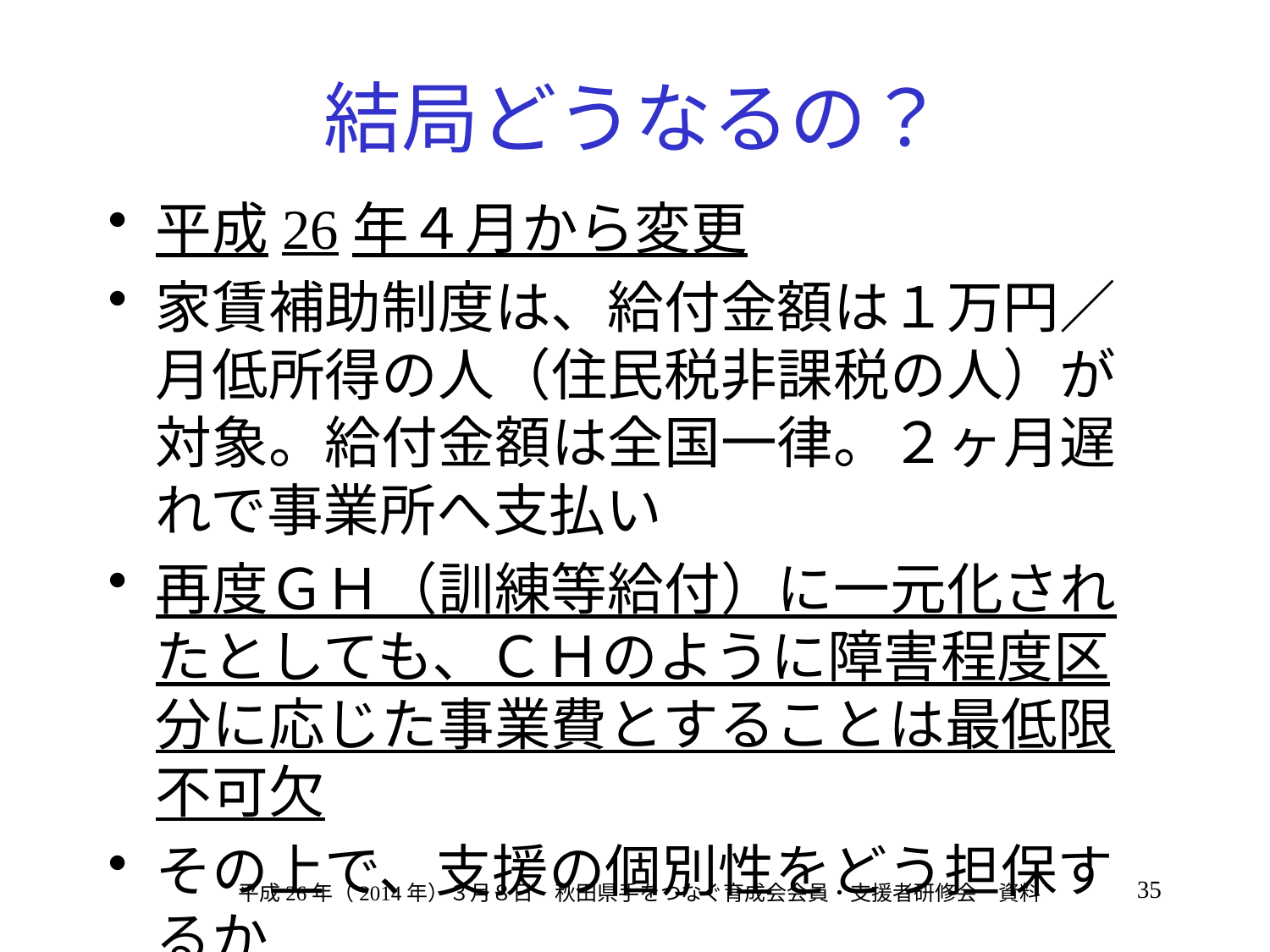

# 結局どうなるの？
平成26年４月から変更
家賃補助制度は、給付金額は１万円／月低所得の人（住民税非課税の人）が対象。給付金額は全国一律。２ヶ月遅れで事業所へ支払い
再度ＧＨ（訓練等給付）に一元化されたとしても、ＣＨのように障害程度区分に応じた事業費とすることは最低限不可欠
その上で、支援の個別性をどう担保するか
35